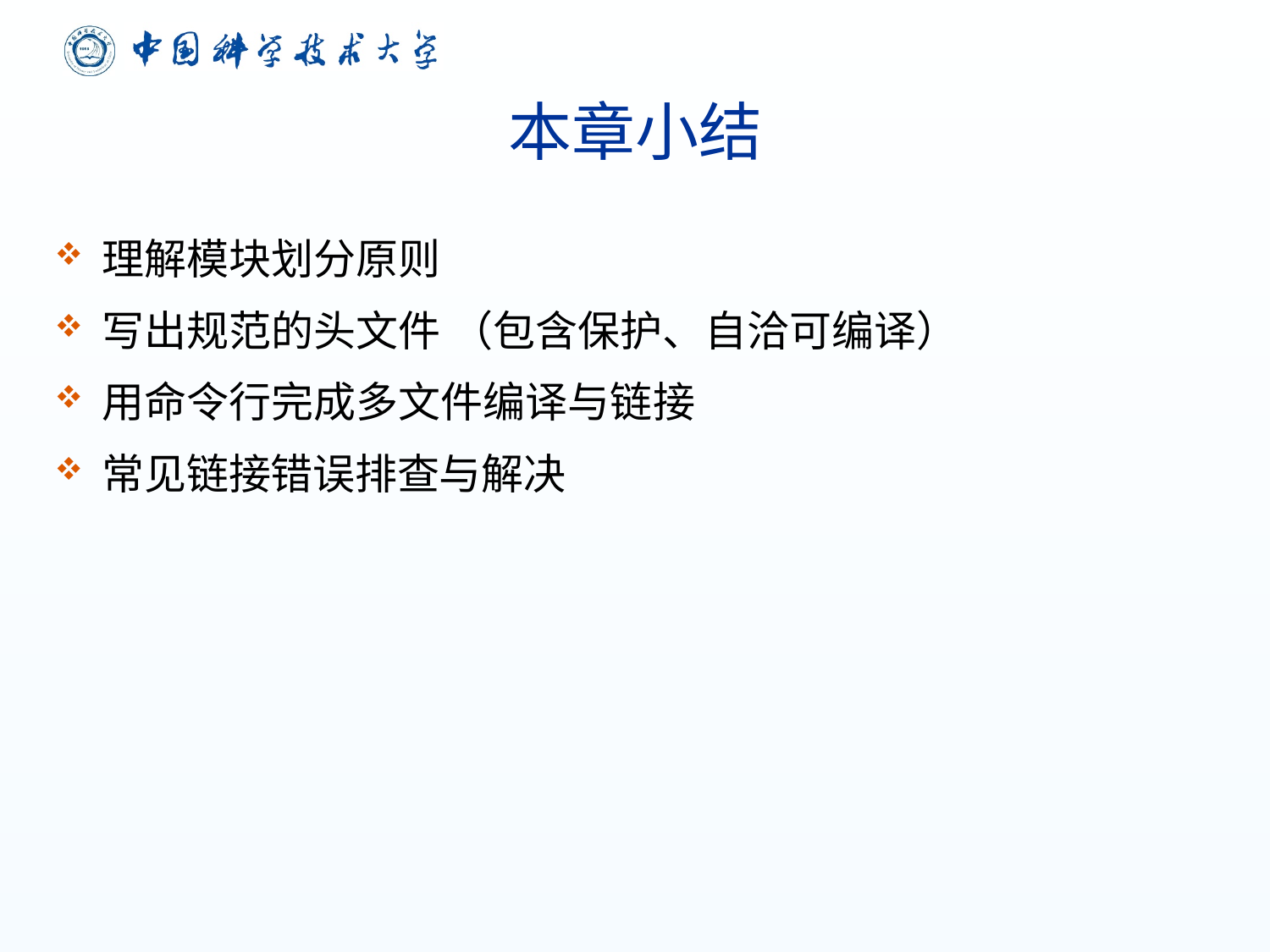

# 本章小结
理解模块划分原则
写出规范的头文件 （包含保护、自洽可编译）
用命令行完成多文件编译与链接
常见链接错误排查与解决